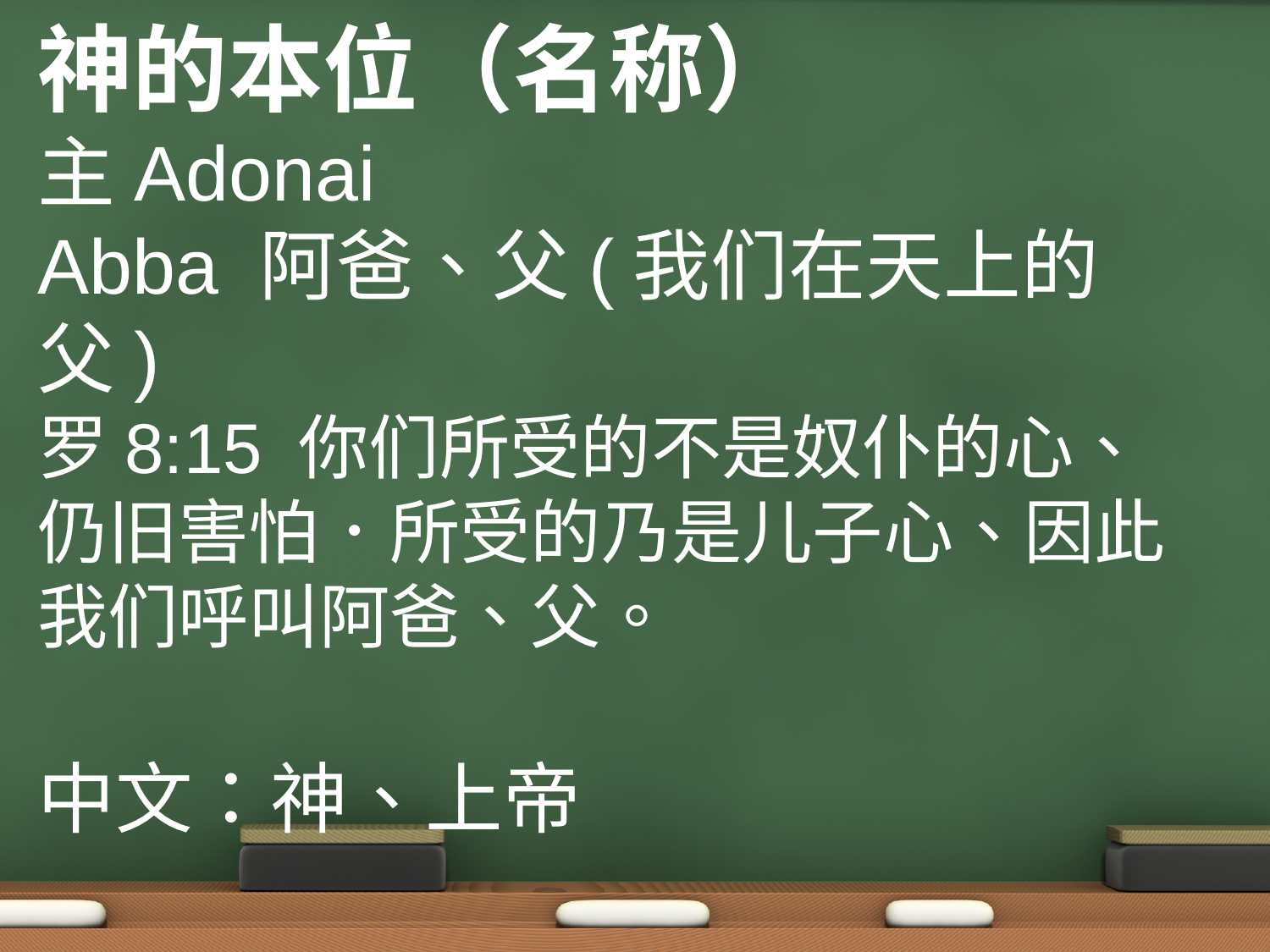

神的本位（名称）
主Adonai
Abba 阿爸、父(我们在天上的父)
罗8:15 你们所受的不是奴仆的心、仍旧害怕．所受的乃是儿子心、因此我们呼叫阿爸、父。

中文：神、上帝